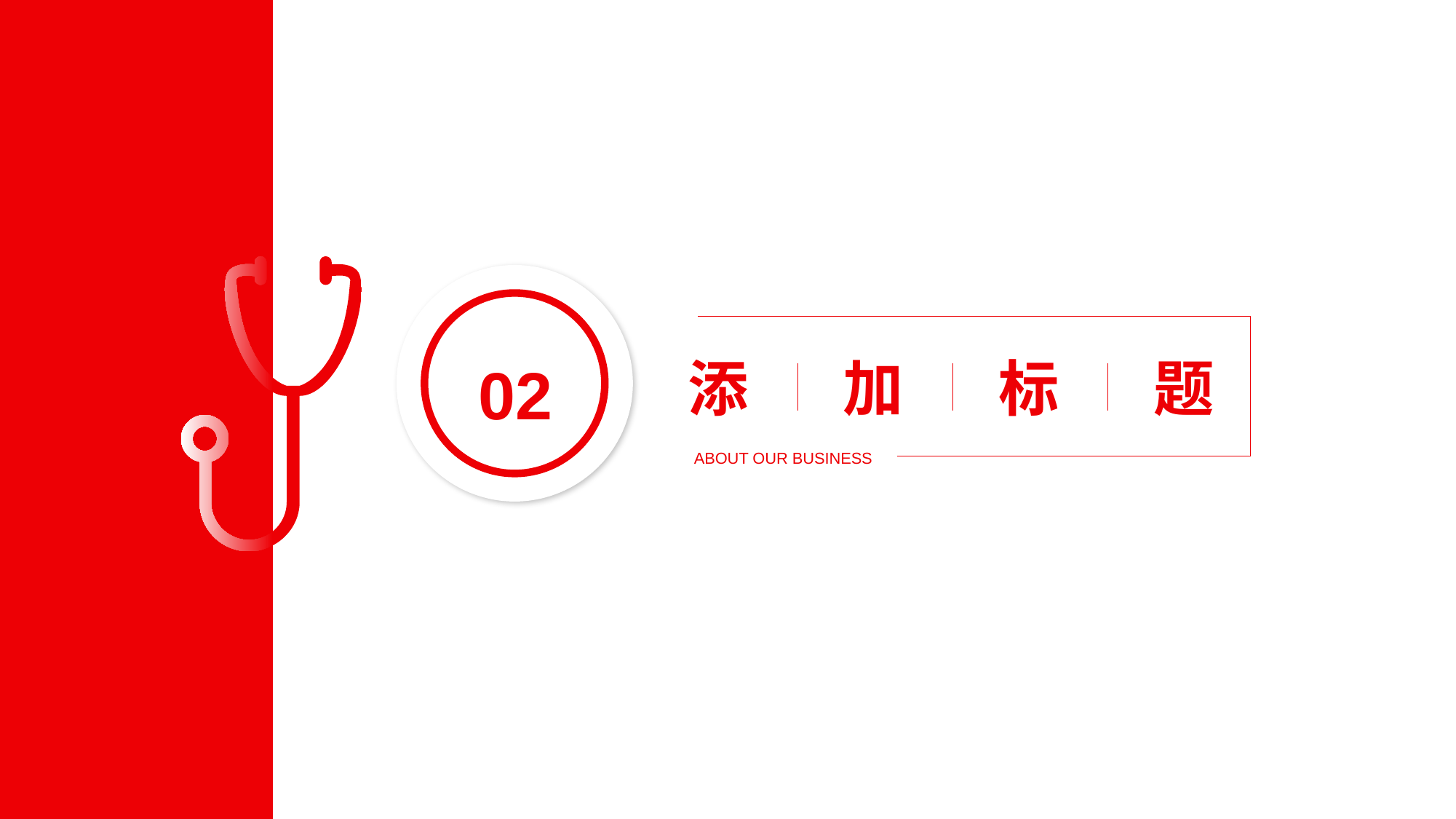

添
加
标
题
02
ABOUT OUR BUSINESS